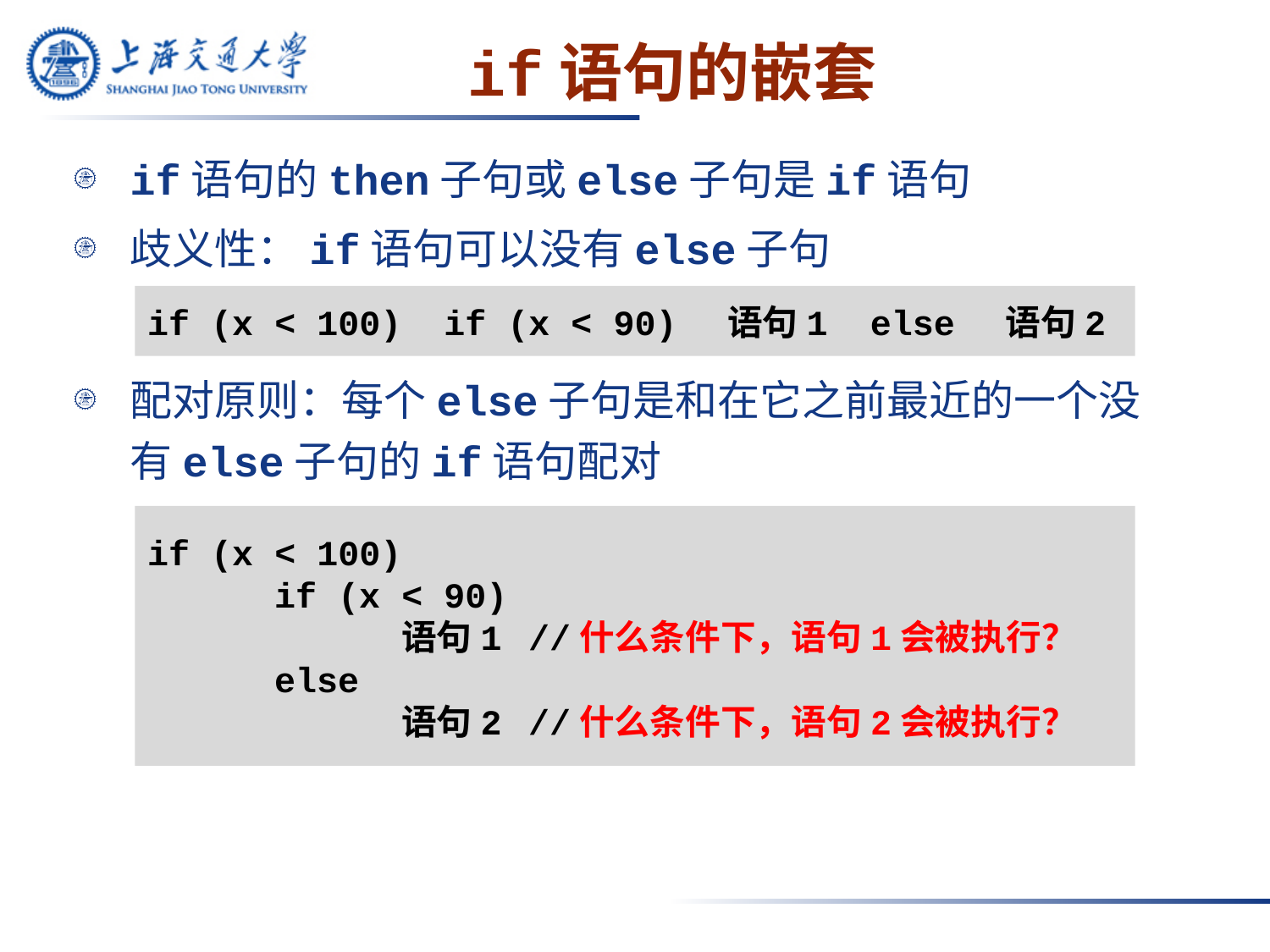

# if语句的嵌套
if语句的then子句或else子句是if语句
歧义性：if语句可以没有else子句

配对原则：每个else子句是和在它之前最近的一个没有else子句的if语句配对
if (x < 100)  if (x < 90)  语句1  else  语句2
if (x < 100)
	if (x < 90)
		语句1	//什么条件下，语句1会被执行？
	else
		语句2	//什么条件下，语句2会被执行？